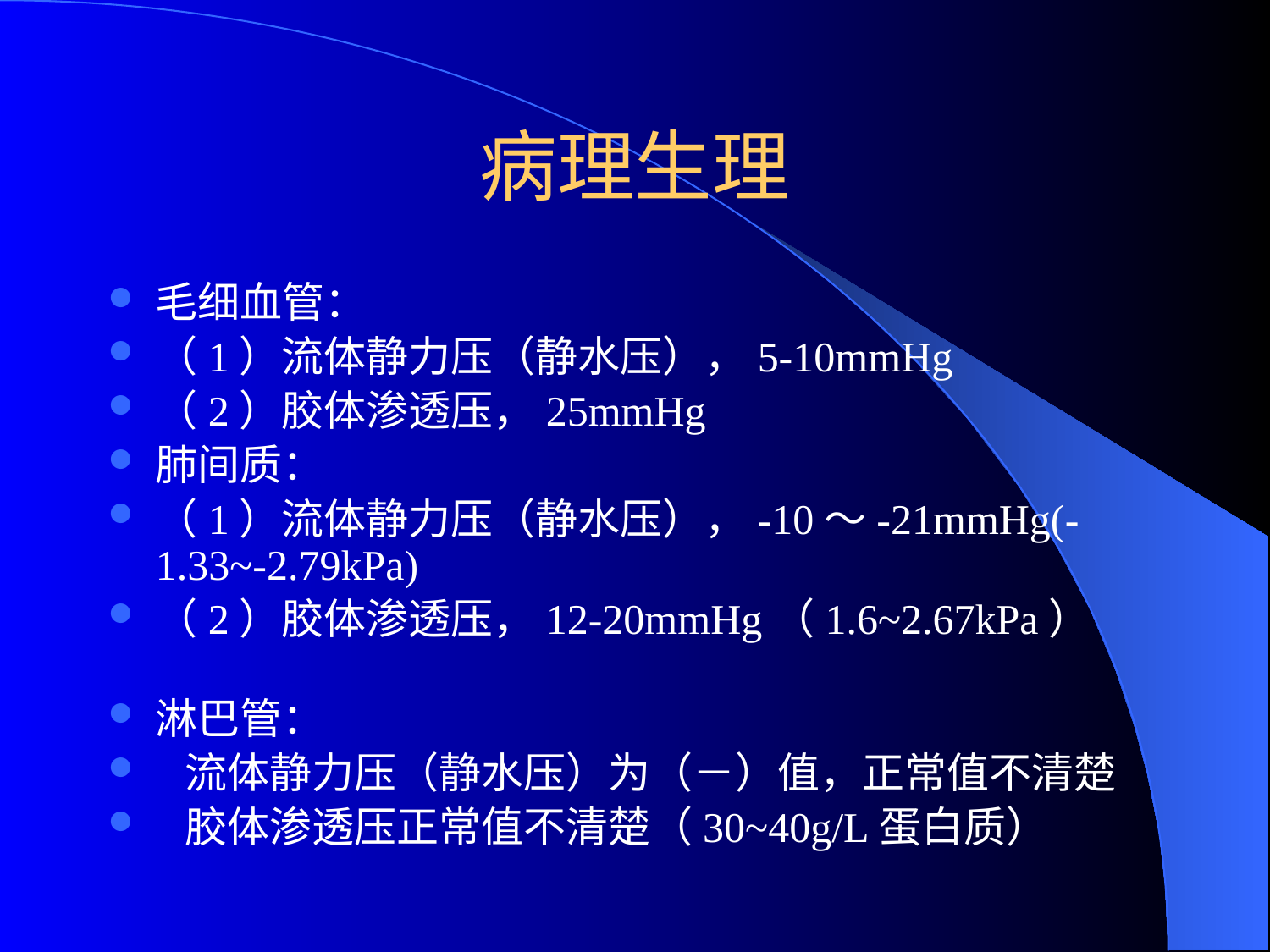

# 病理生理
毛细血管：
（1）流体静力压（静水压），5-10mmHg
（2）胶体渗透压，25mmHg
肺间质：
（1）流体静力压（静水压），-10～-21mmHg(-1.33~-2.79kPa)
（2）胶体渗透压，12-20mmHg（1.6~2.67kPa）
淋巴管：
  流体静力压（静水压）为（－）值，正常值不清楚
  胶体渗透压正常值不清楚（30~40g/L蛋白质）